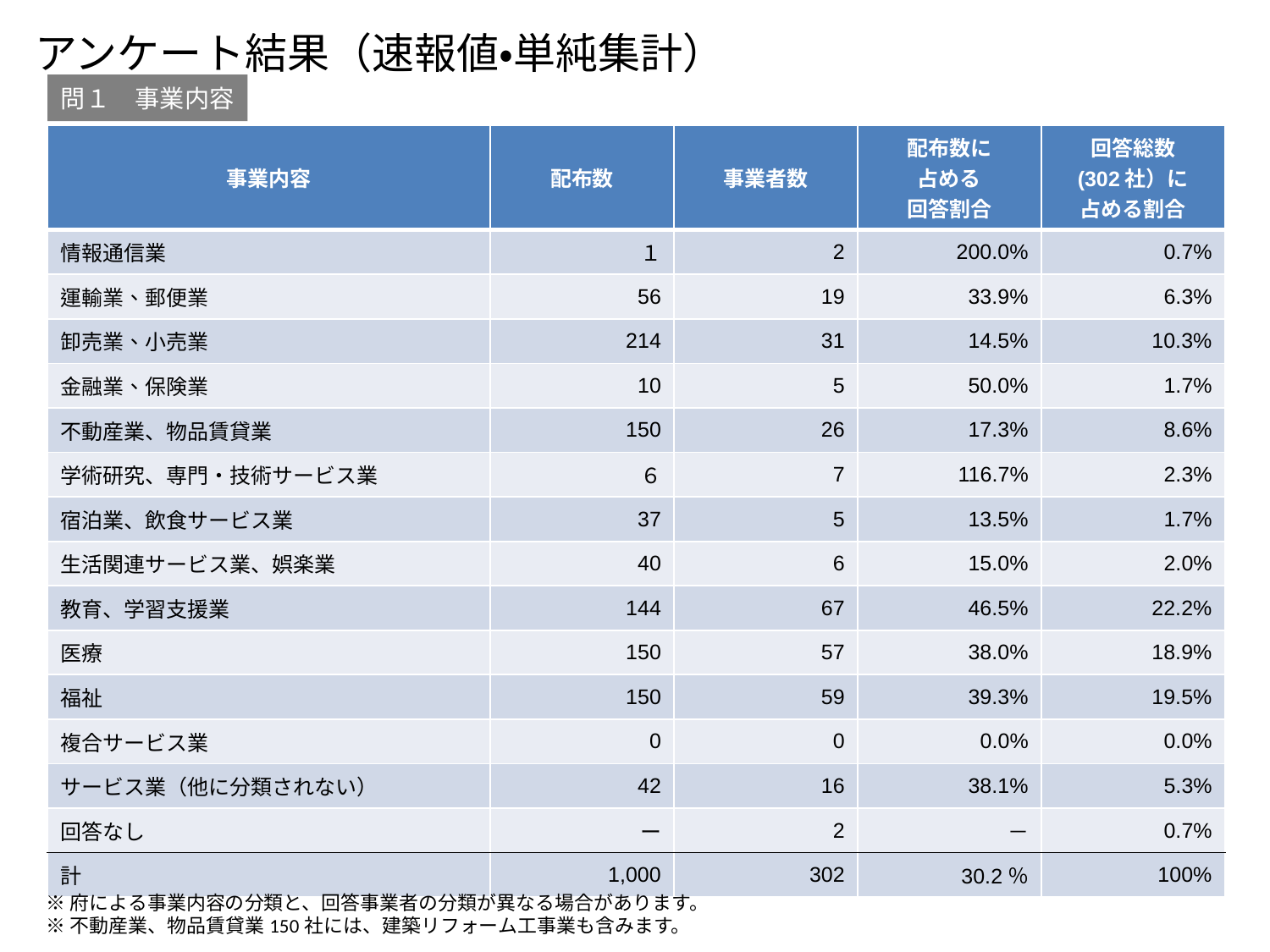

アンケート結果（速報値・単純集計）
問１　事業内容

| 事業内容 | 配布数 | 事業者数 | 配布数に 占める 回答割合 | 回答総数 (302社）に 占める割合 |
| --- | --- | --- | --- | --- |
| 情報通信業 | １ | 2 | 200.0% | 0.7% |
| 運輸業、郵便業 | 56 | 19 | 33.9% | 6.3% |
| 卸売業、小売業 | 214 | 31 | 14.5% | 10.3% |
| 金融業、保険業 | 10 | 5 | 50.0% | 1.7% |
| 不動産業、物品賃貸業 | 150 | 26 | 17.3% | 8.6% |
| 学術研究、専門・技術サービス業 | ６ | 7 | 116.7% | 2.3% |
| 宿泊業、飲食サービス業 | 37 | 5 | 13.5% | 1.7% |
| 生活関連サービス業、娯楽業 | 40 | 6 | 15.0% | 2.0% |
| 教育、学習支援業 | 144 | 67 | 46.5% | 22.2% |
| 医療 | 150 | 57 | 38.0% | 18.9% |
| 福祉 | 150 | 59 | 39.3% | 19.5% |
| 複合サービス業 | 0 | 0 | 0.0% | 0.0% |
| サービス業（他に分類されない） | 42 | 16 | 38.1% | 5.3% |
| 回答なし | ー | 2 | － | 0.7% |
| 計 | 1,000 | 302 | 30.2％ | 100% |
※府による事業内容の分類と、回答事業者の分類が異なる場合があります。
※不動産業、物品賃貸業150社には、建築リフォーム工事業も含みます。